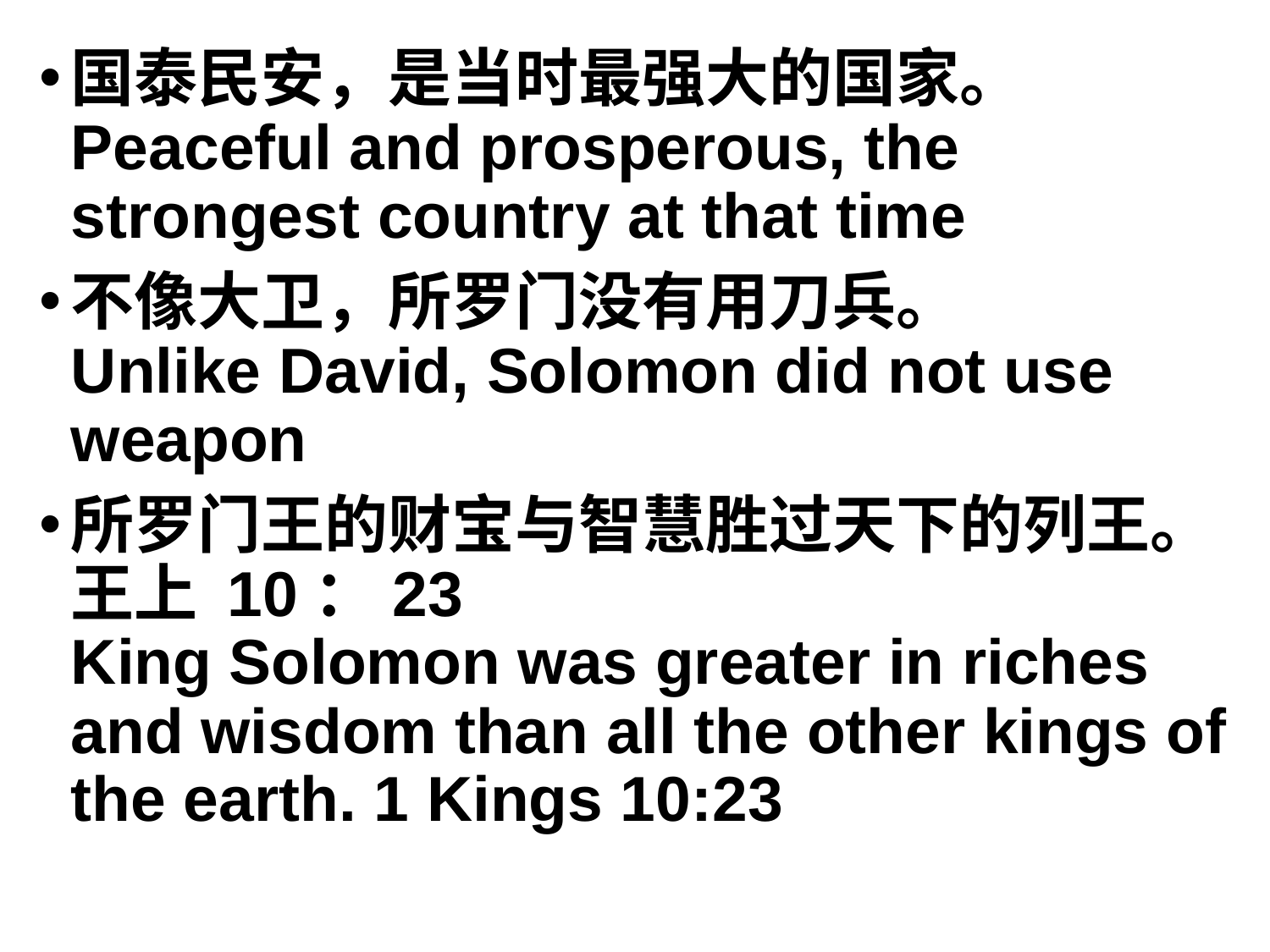

国泰民安，是当时最强大的国家。
Peaceful and prosperous, the strongest country at that time
不像大卫，所罗门没有用刀兵。
Unlike David, Solomon did not use weapon
所罗门王的财宝与智慧胜过天下的列王。王上 10：23
King Solomon was greater in riches and wisdom than all the other kings of the earth. 1 Kings 10:23